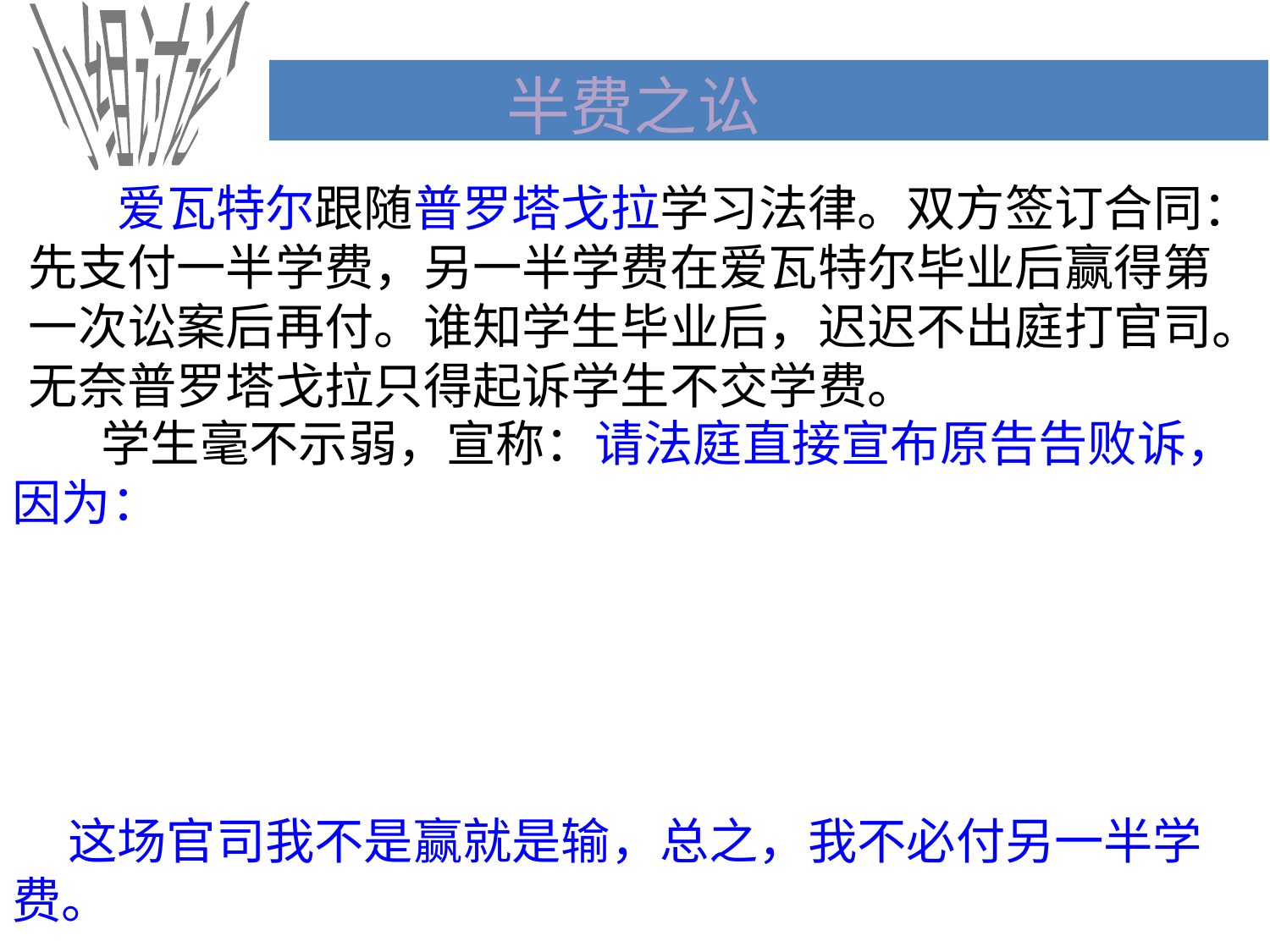

小组讨论

半费之讼
       爱瓦特尔跟随普罗塔戈拉学习法律。双方签订合同：先支付一半学费，另一半学费在爱瓦特尔毕业后赢得第一次讼案后再付。谁知学生毕业后，迟迟不出庭打官司。无奈普罗塔戈拉只得起诉学生不交学费。
       学生毫不示弱，宣称：请法庭直接宣布原告告败诉，因为：

我官司赢了，按法庭判决自然不会付老师另一半学费
只有两种可能

我官司输了，按合同规定更不用付另一半学费
    这场官司我不是赢就是输，总之，我不必付另一半学费。